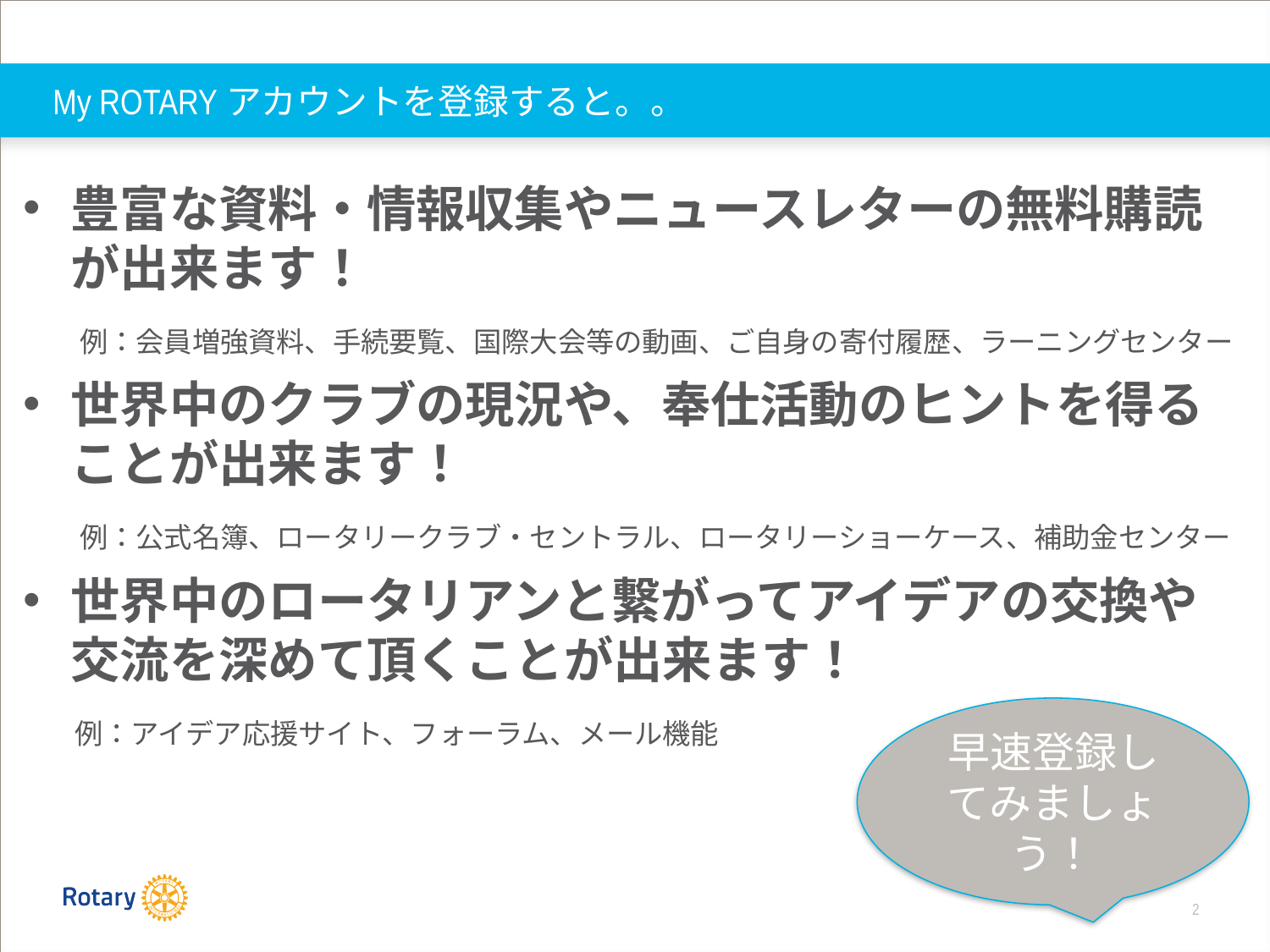

# My ROTARYアカウントを登録すると。。
豊富な資料・情報収集やニュースレターの無料購読が出来ます！
　例：会員増強資料、手続要覧、国際大会等の動画、ご自身の寄付履歴、ラーニングセンター
世界中のクラブの現況や、奉仕活動のヒントを得ることが出来ます！
　例：公式名簿、ロータリークラブ・セントラル、ロータリーショーケース、補助金センター
世界中のロータリアンと繋がってアイデアの交換や交流を深めて頂くことが出来ます！
   例：アイデア応援サイト、フォーラム、メール機能

早速登録してみましょう！